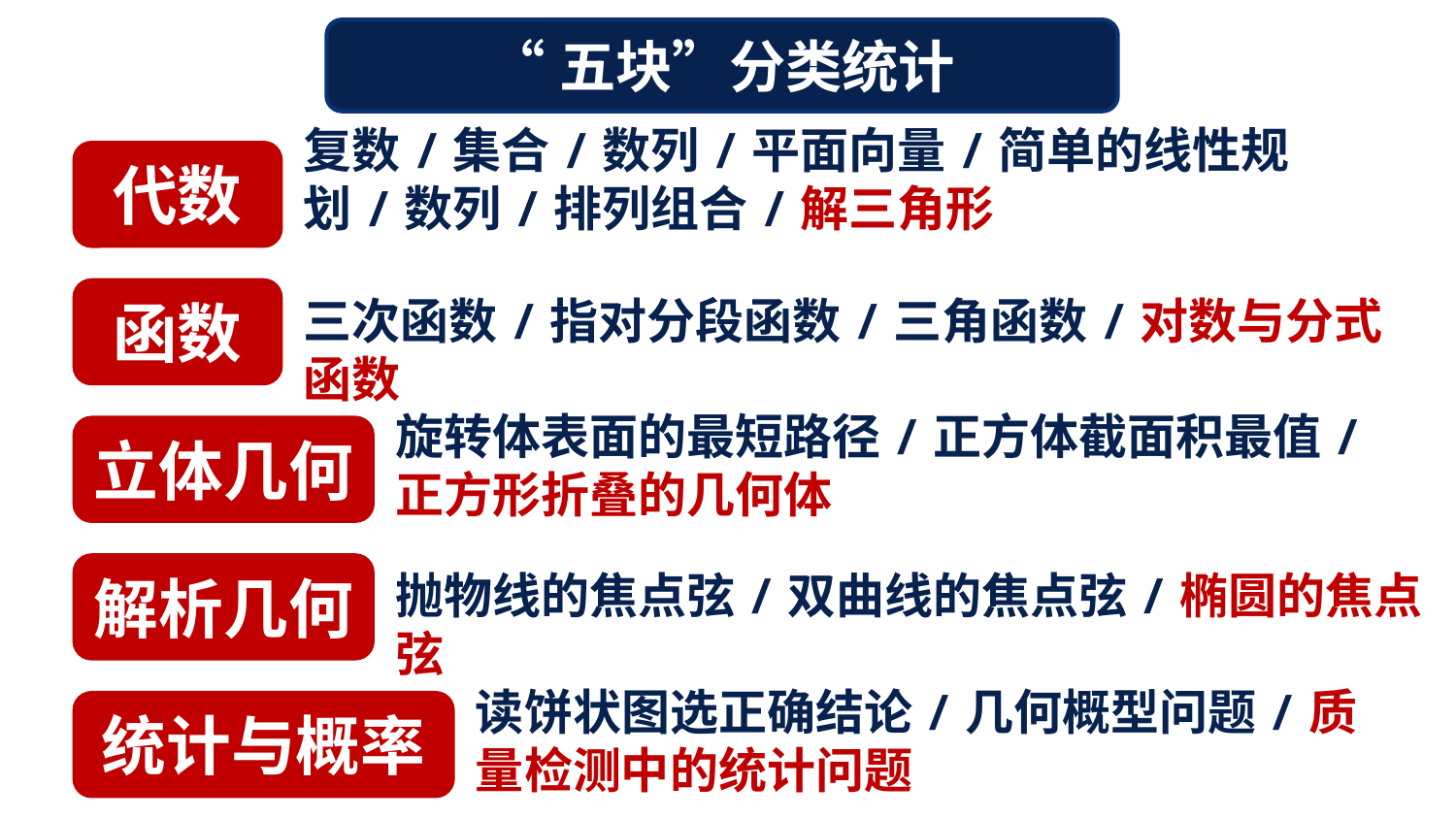

“五块”分类统计
复数/集合/数列/平面向量/简单的线性规划/数列/排列组合/解三角形
代数
函数
三次函数/指对分段函数/三角函数/对数与分式函数
旋转体表面的最短路径/正方体截面积最值/
正方形折叠的几何体
立体几何
解析几何
抛物线的焦点弦/双曲线的焦点弦/椭圆的焦点弦
读饼状图选正确结论/几何概型问题/质量检测中的统计问题
统计与概率